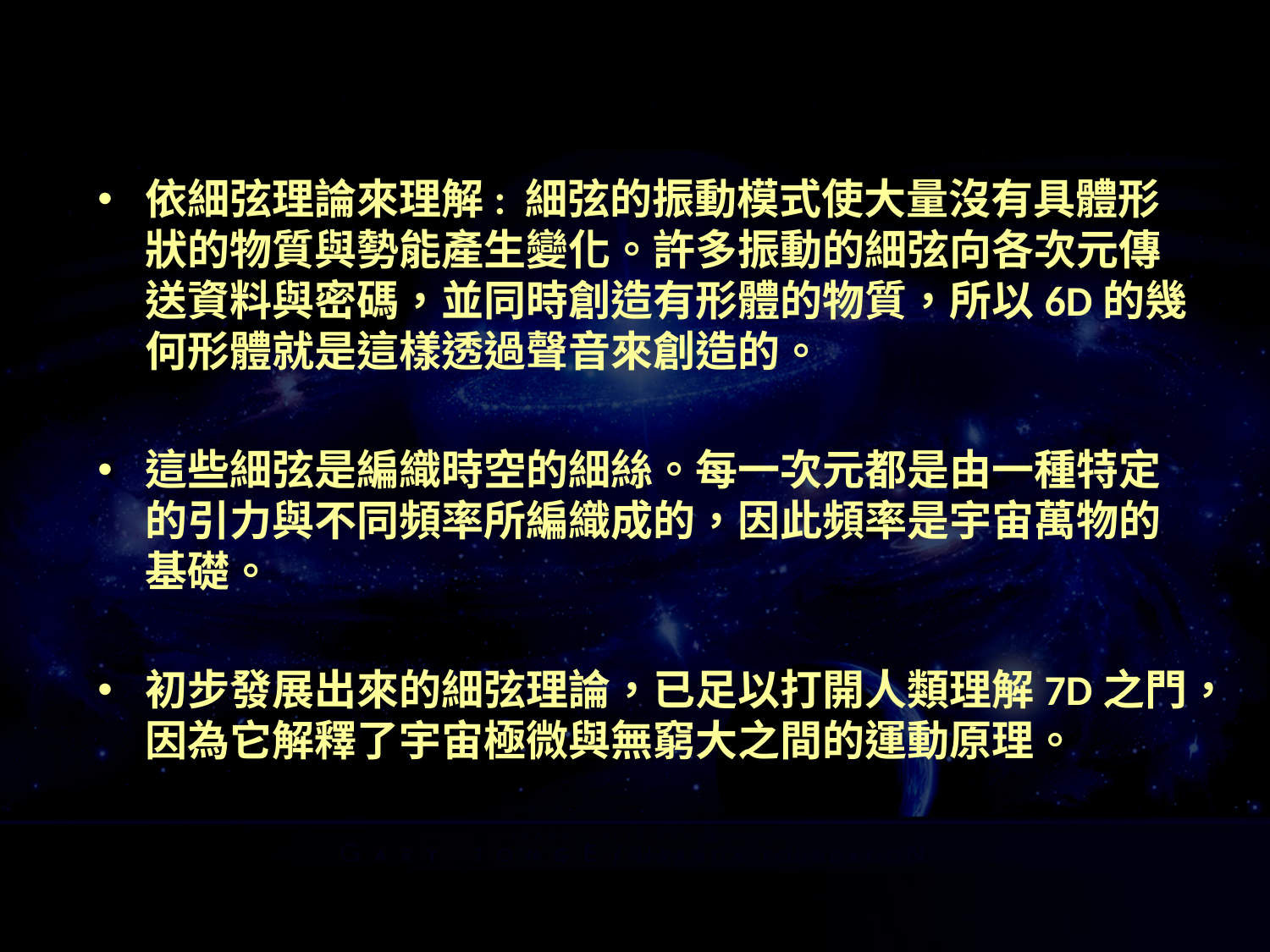

依細弦理論來理解: 細弦的振動模式使大量沒有具體形狀的物質與勢能產生變化。許多振動的細弦向各次元傳送資料與密碼，並同時創造有形體的物質，所以6D的幾何形體就是這樣透過聲音來創造的。

這些細弦是編織時空的細絲。每一次元都是由一種特定的引力與不同頻率所編織成的，因此頻率是宇宙萬物的基礎。

初步發展出來的細弦理論，已足以打開人類理解7D之門，因為它解釋了宇宙極微與無窮大之間的運動原理。